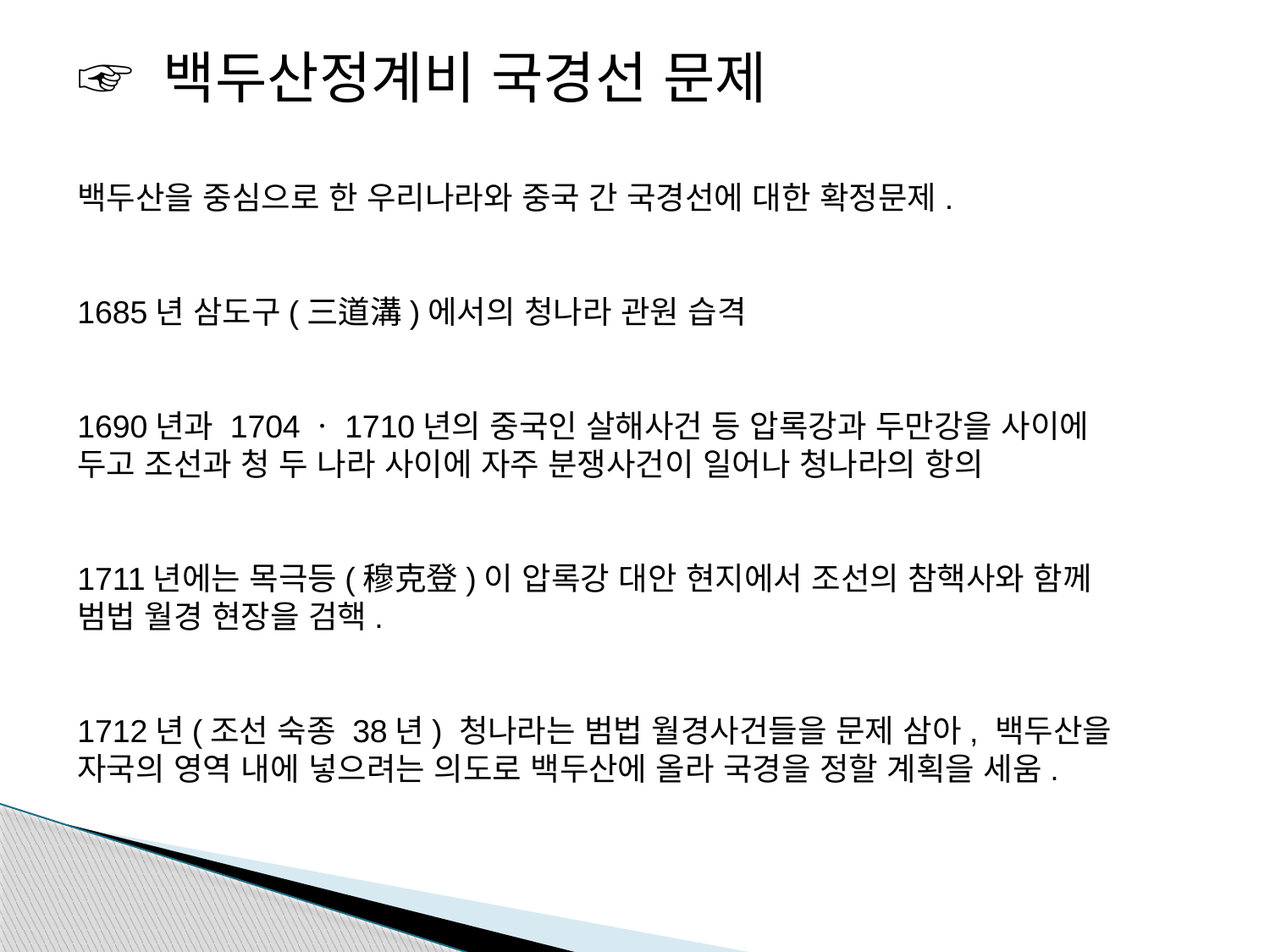

☞ 백두산정계비 국경선 문제

백두산을 중심으로 한 우리나라와 중국 간 국경선에 대한 확정문제.

1685년 삼도구(三道溝)에서의 청나라 관원 습격

1690년과 1704ㆍ1710년의 중국인 살해사건 등 압록강과 두만강을 사이에 두고 조선과 청 두 나라 사이에 자주 분쟁사건이 일어나 청나라의 항의

1711년에는 목극등(穆克登)이 압록강 대안 현지에서 조선의 참핵사와 함께 범법 월경 현장을 검핵.

1712년(조선 숙종 38년) 청나라는 범법 월경사건들을 문제 삼아, 백두산을 자국의 영역 내에 넣으려는 의도로 백두산에 올라 국경을 정할 계획을 세움.